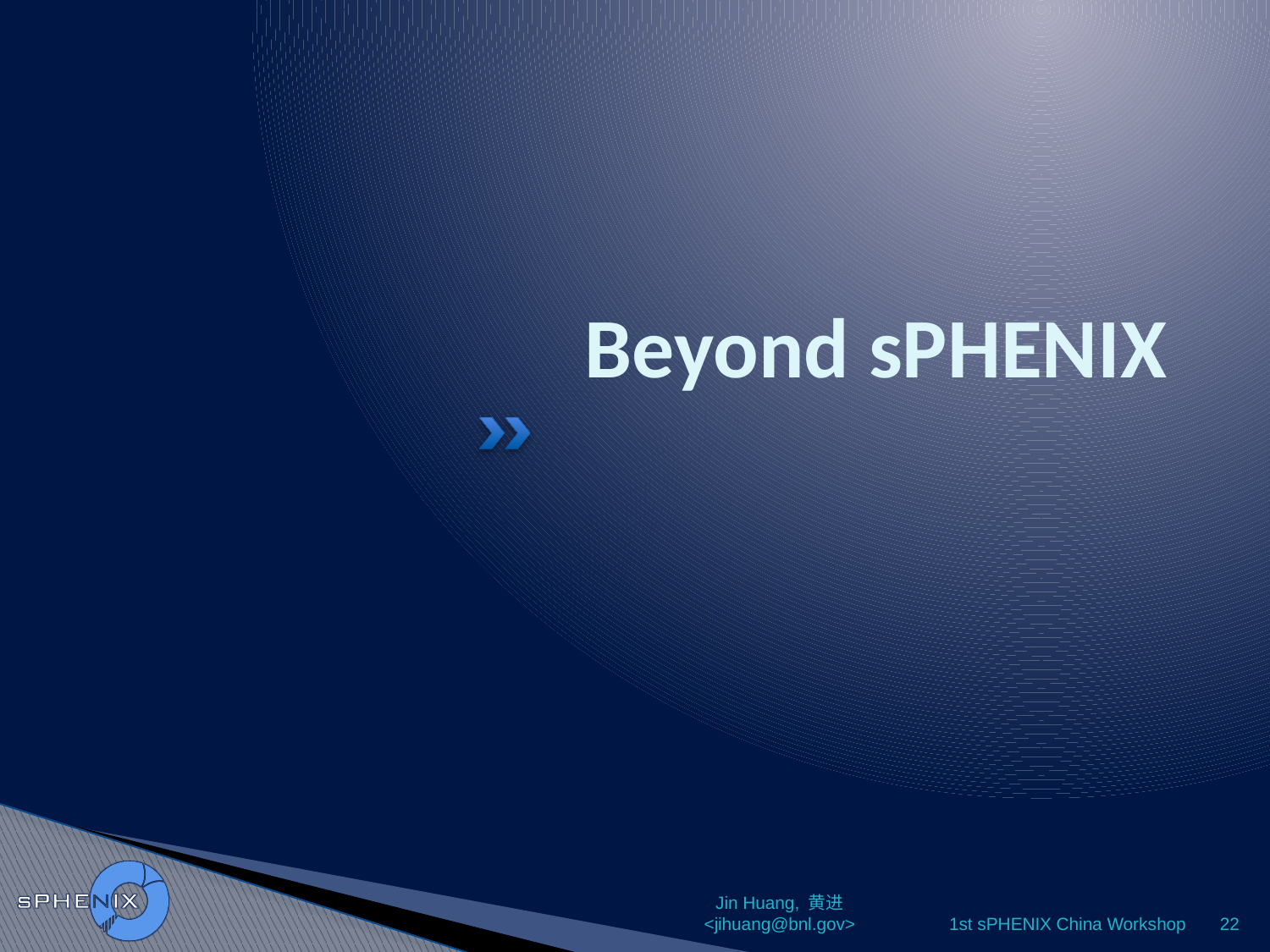

# Beyond sPHENIX

Jin Huang, 黄进 <jihuang@bnl.gov>
1st sPHENIX China Workshop
22